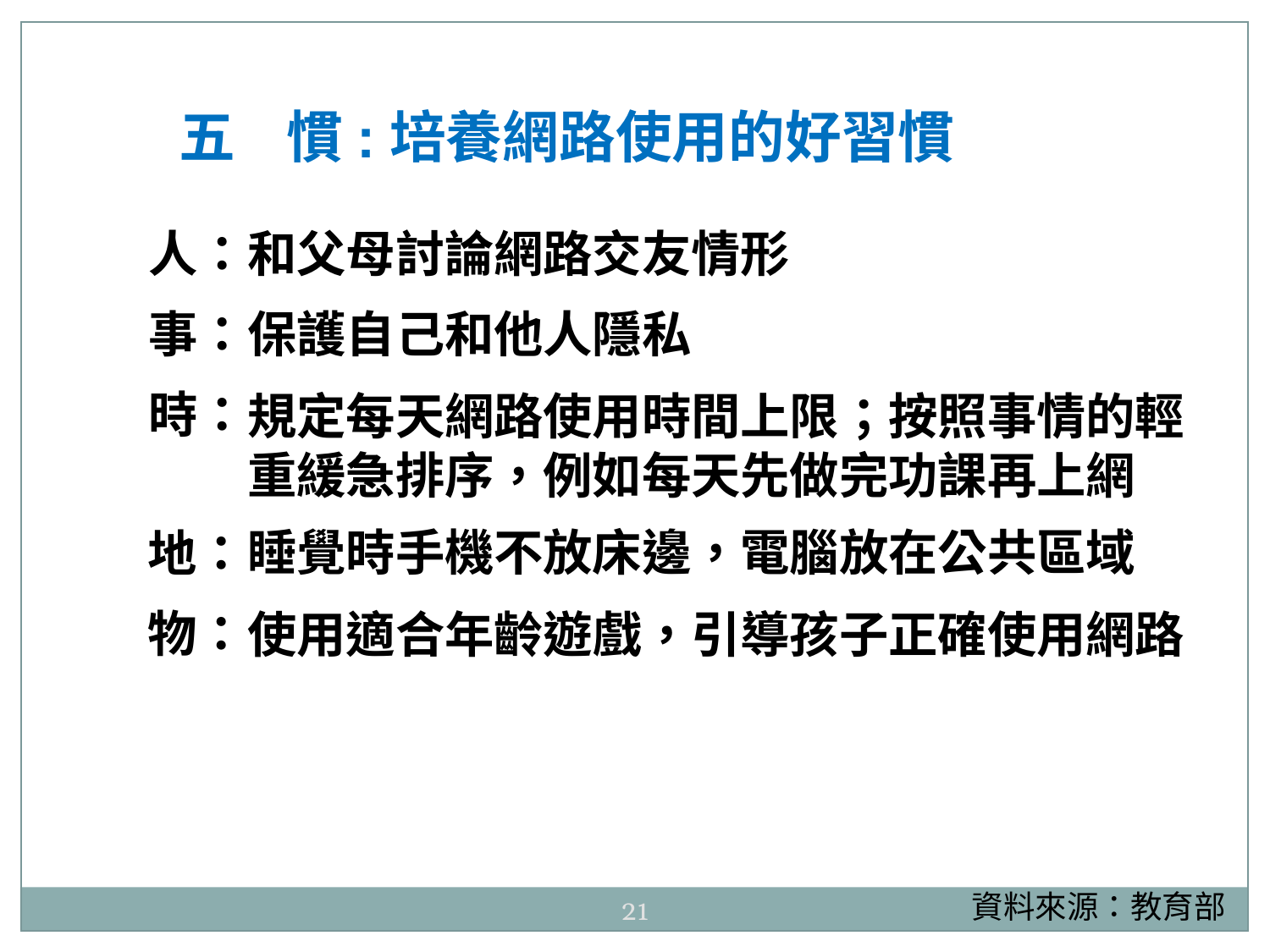

五    慣:培養網路使用的好習慣
人：
事：
時：
和父母討論網路交友情形
保護自己和他人隱私
規定每天網路使用時間上限；按照事情的輕重緩急排序，例如每天先做完功課再上網
睡覺時手機不放床邊，電腦放在公共區域
地：
物：
使用適合年齡遊戲，引導孩子正確使用網路
21
資料來源：教育部